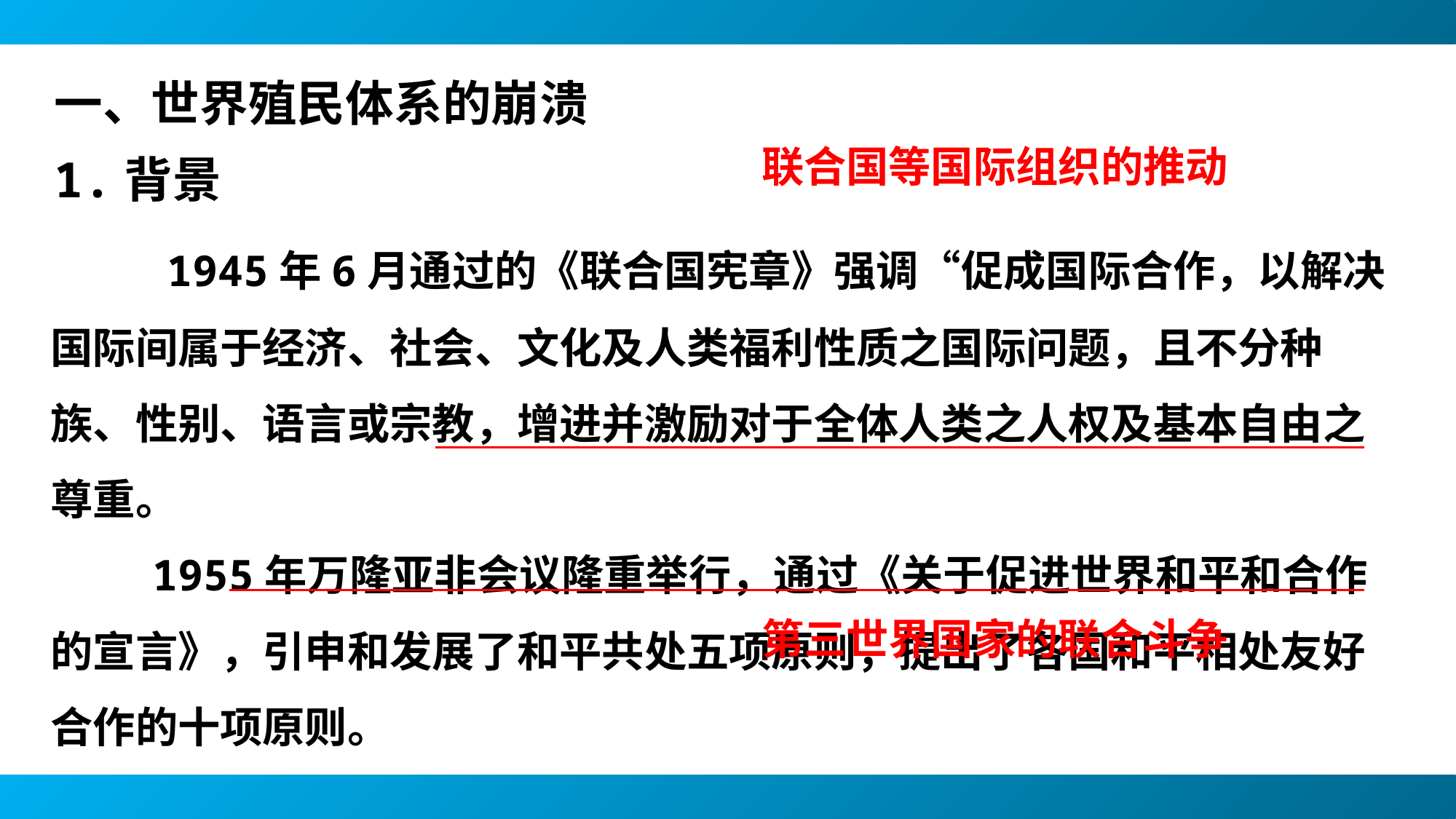

一、世界殖民体系的崩溃
1.背景
联合国等国际组织的推动
    1945年6月通过的《联合国宪章》强调“促成国际合作，以解决国际间属于经济、社会、文化及人类福利性质之国际问题，且不分种族、性别、语言或宗教，增进并激励对于全体人类之人权及基本自由之尊重。
    1955年万隆亚非会议隆重举行，通过《关于促进世界和平和合作的宣言》，引申和发展了和平共处五项原则，提出了各国和平相处友好合作的十项原则。
               ——吴于廑、齐世荣《世界史•现代史编下》
第三世界国家的联合斗争